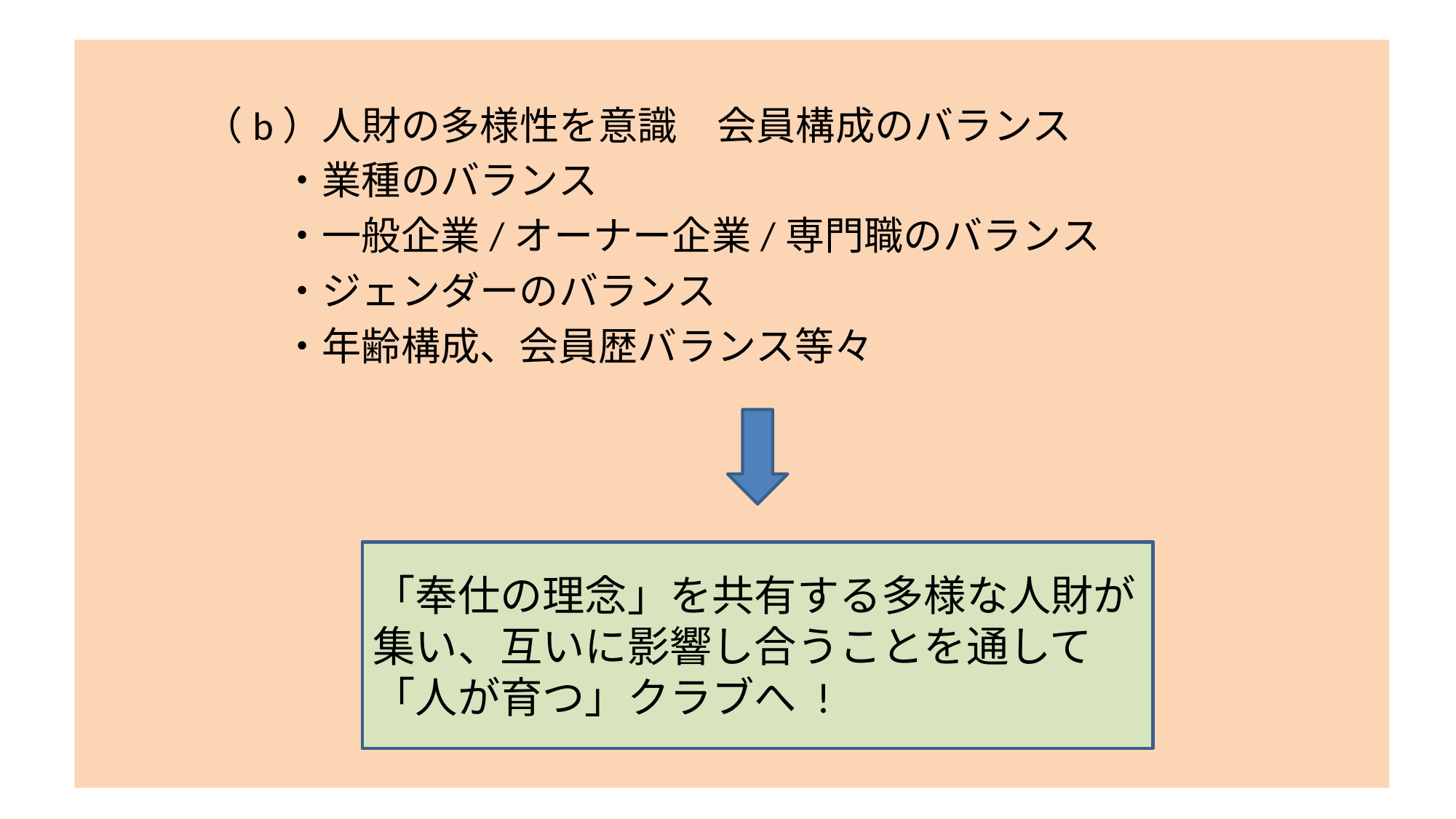

（b）人財の多様性を意識　会員構成のバランス
　　　　　・業種のバランス
　　　　　・一般企業/オーナー企業/専門職のバランス
　　　　　・ジェンダーのバランス
　　　　　・年齢構成、会員歴バランス等々

「奉仕の理念」を共有する多様な人財が集い、互いに影響し合うことを通して
「人が育つ」クラブへ !